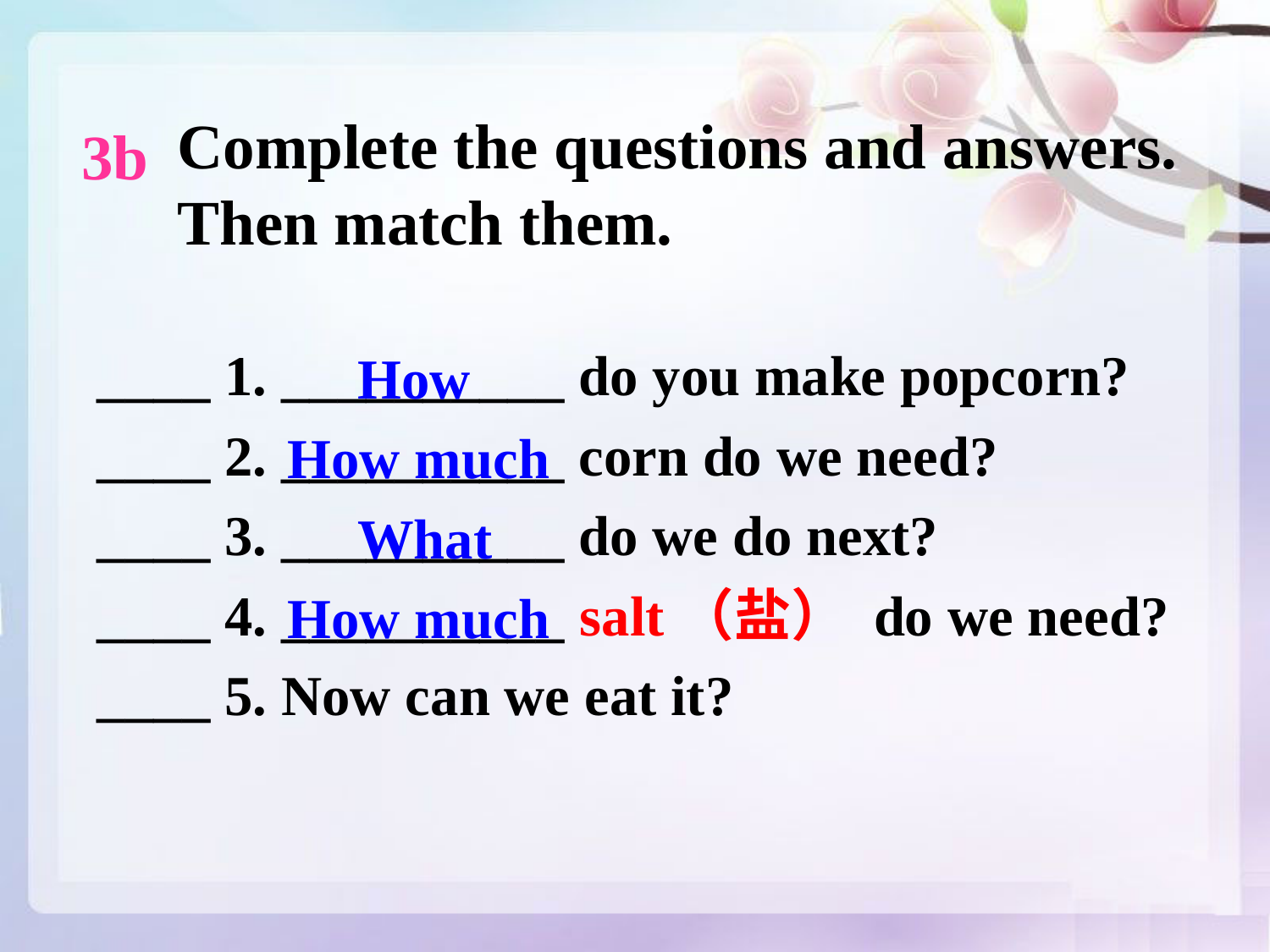

Complete the questions and answers. Then match them.
3b
____ 1. __________ do you make popcorn?
____ 2. __________ corn do we need?
____ 3. __________ do we do next?
____ 4. __________ salt（盐） do we need?
____ 5. Now can we eat it?
How
How much
What
How much